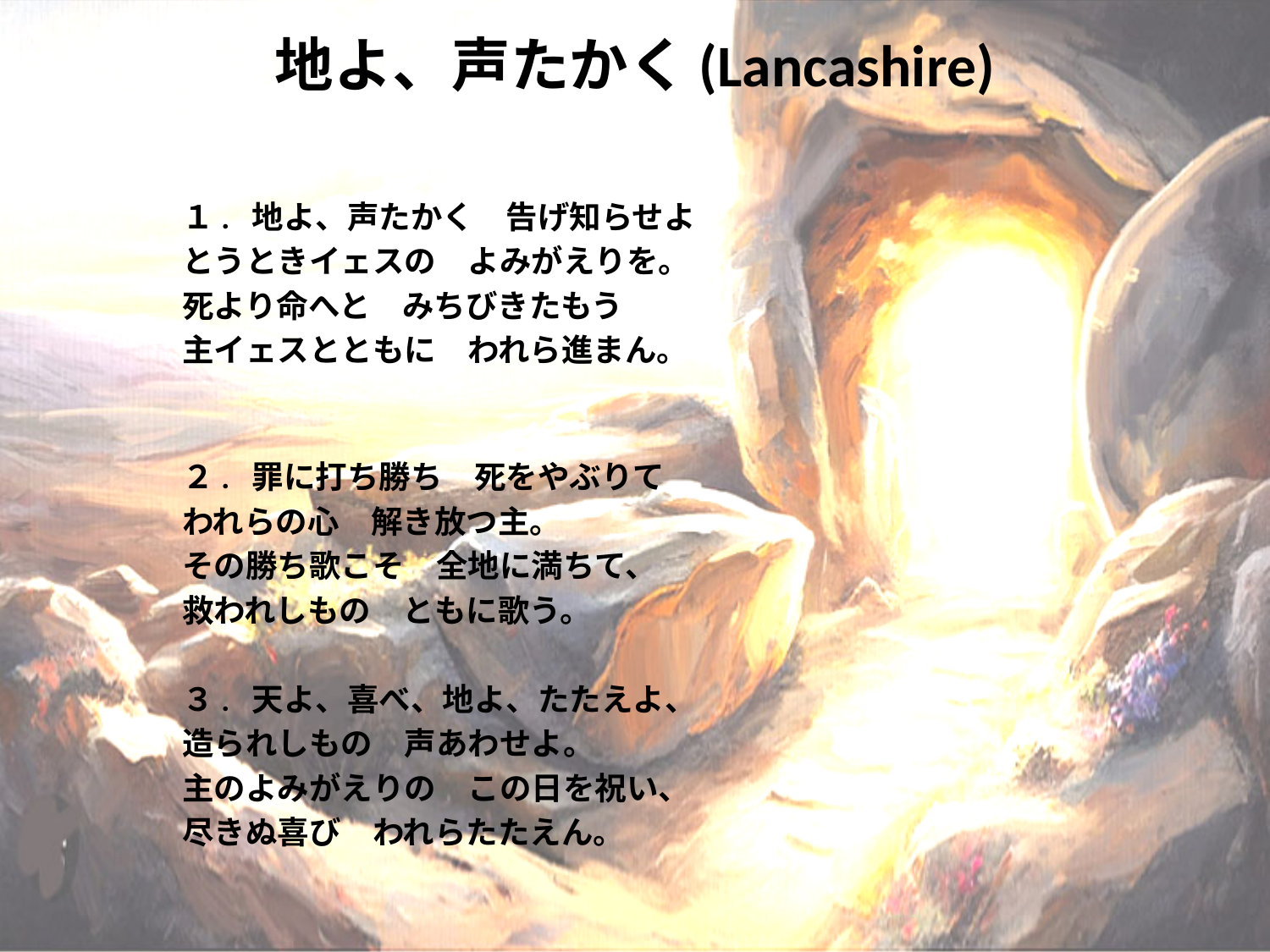

# 地よ、声たかく(Lancashire)
１.  地よ、声たかく　告げ知らせよ
とうときイェスの　よみがえりを。
死より命へと　みちびきたもう
主イェスとともに　われら進まん。

２.  罪に打ち勝ち　死をやぶりて
われらの心　解き放つ主。
その勝ち歌こそ　全地に満ちて、
救われしもの　ともに歌う。

３.  天よ、喜べ、地よ、たたえよ、
造られしもの　声あわせよ。
主のよみがえりの　この日を祝い、
尽きぬ喜び　われらたたえん。